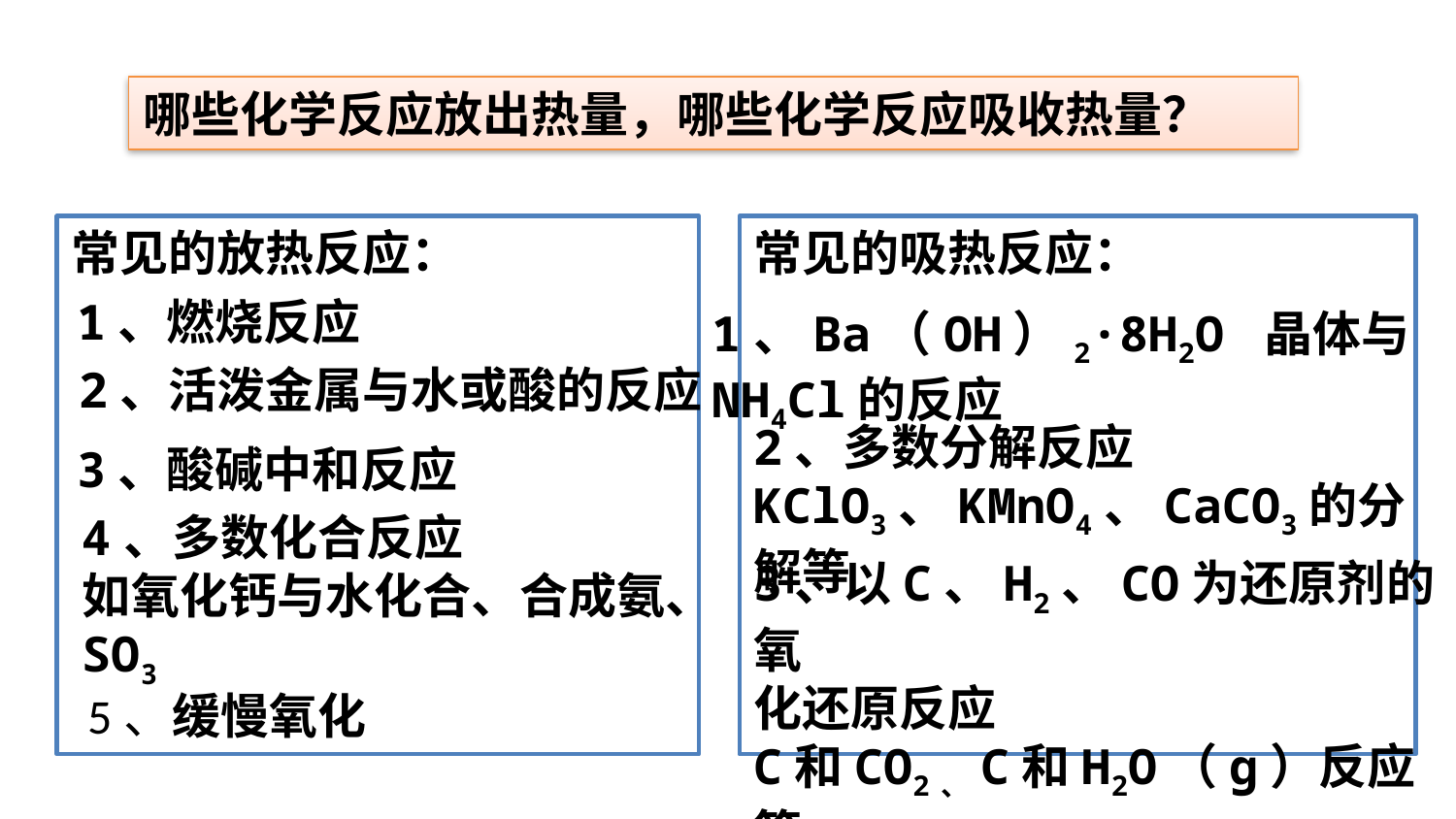

哪些化学反应放出热量，哪些化学反应吸收热量？
常见的放热反应：

常见的吸热反应：

1、燃烧反应
1、Ba（OH）2·8H2O 晶体与
NH4Cl的反应
2、活泼金属与水或酸的反应
2、多数分解反应
KClO3、KMnO4、CaCO3的分解等
3、酸碱中和反应

4、多数化合反应
如氧化钙与水化合、合成氨、
SO3
3、以C、H2、CO为还原剂的氧
化还原反应
C和CO2、C和H2O（g）反应等
5、缓慢氧化